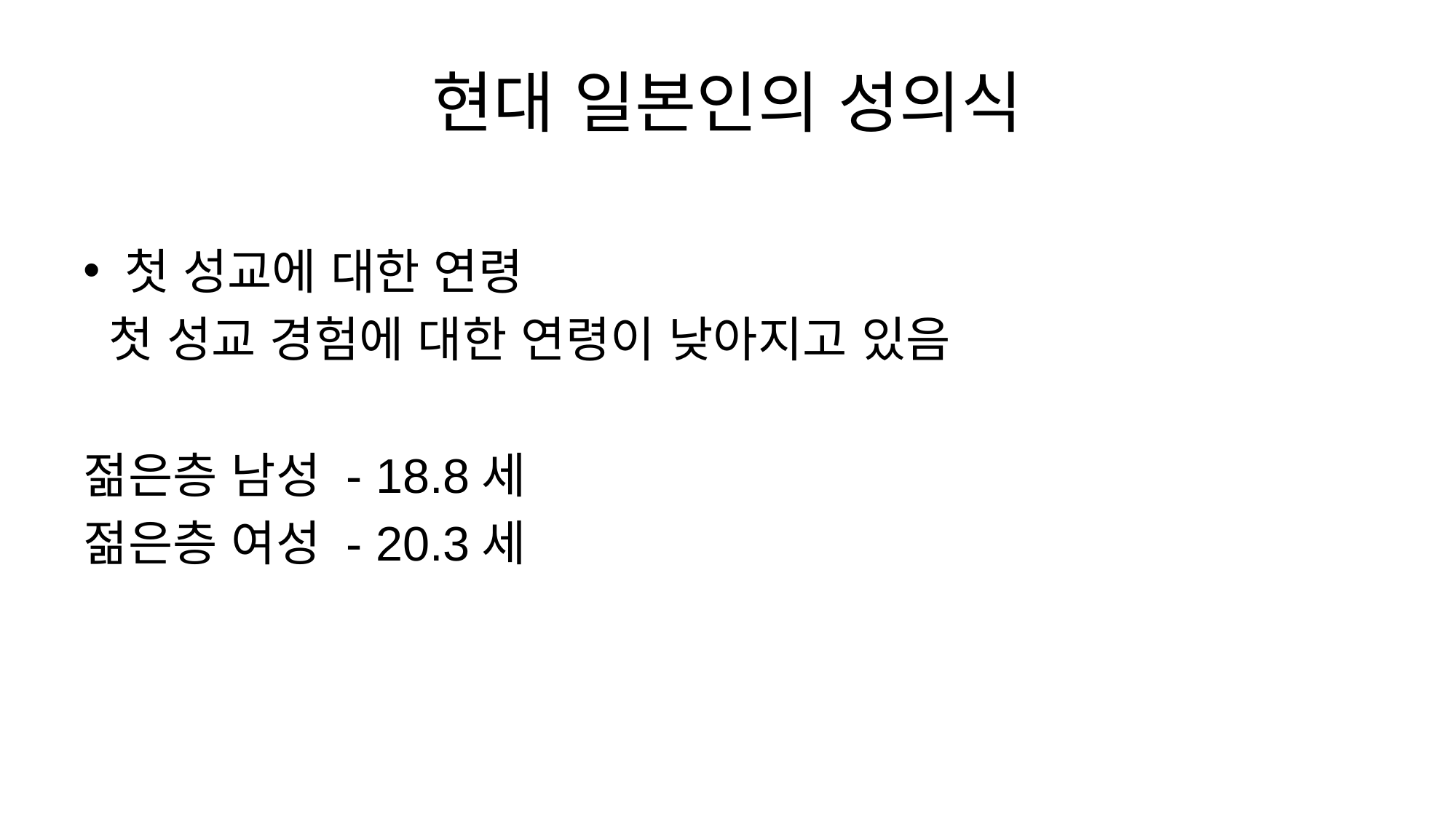

# 현대 일본인의 성의식
첫 성교에 대한 연령
 첫 성교 경험에 대한 연령이 낮아지고 있음

젊은층 남성 - 18.8세
젊은층 여성 - 20.3세